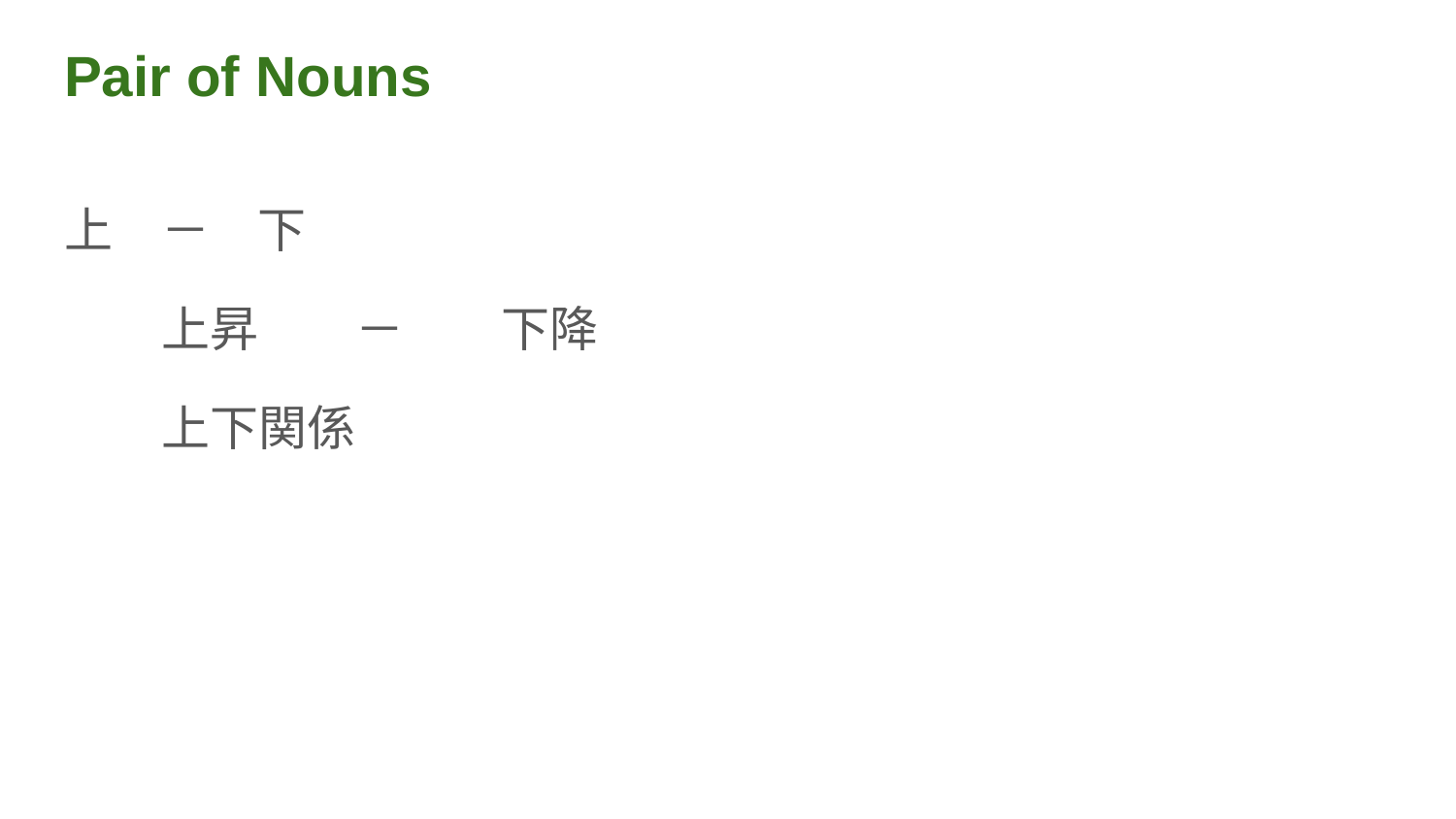

# Pair of Nouns
上　－　下
　　上昇　　－　　下降
　　上下関係